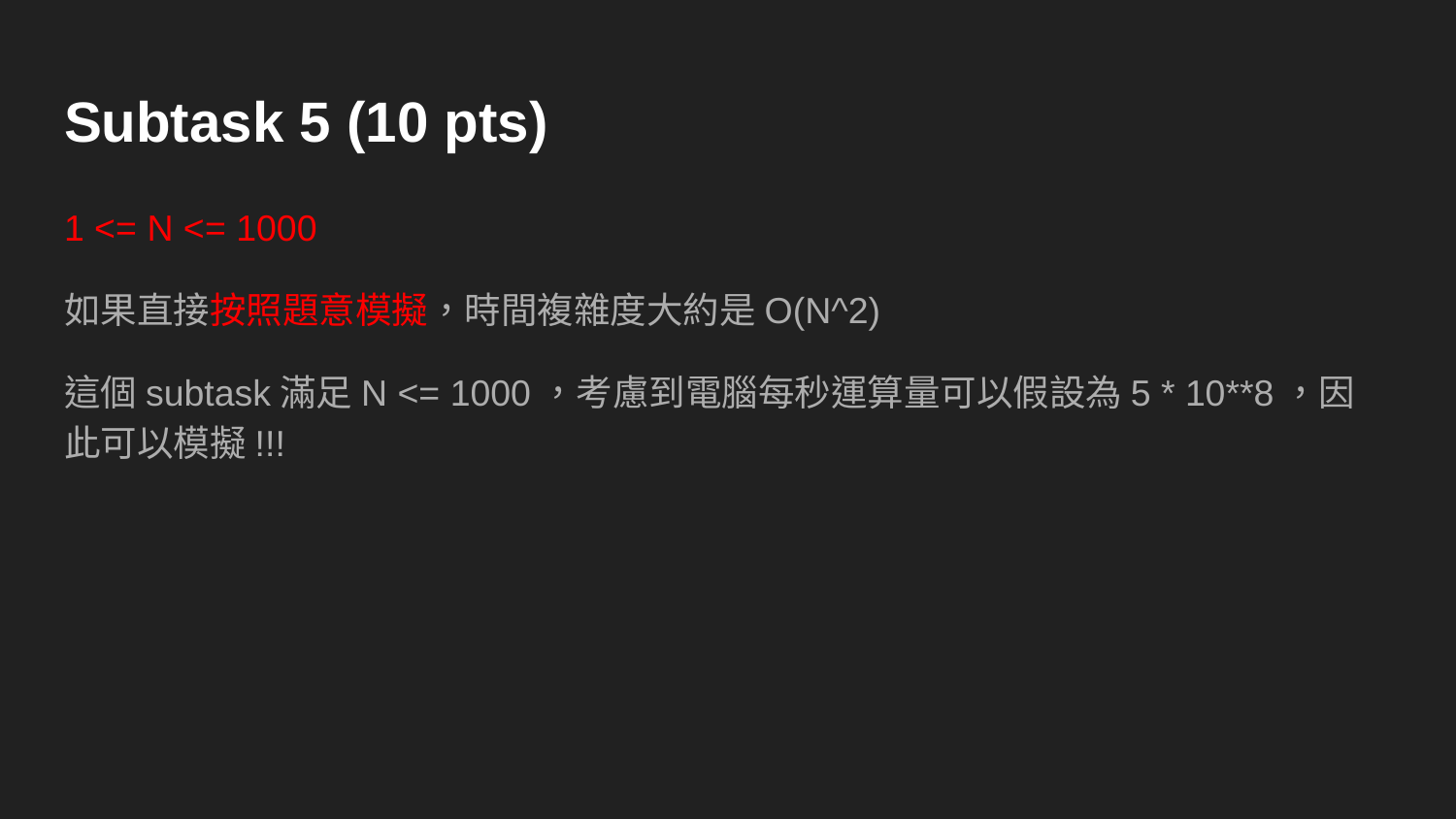

# Subtask 5 (10 pts)
1 <= N <= 1000
如果直接按照題意模擬，時間複雜度大約是O(N^2)
這個subtask滿足N <= 1000，考慮到電腦每秒運算量可以假設為5 * 10**8，因此可以模擬!!!